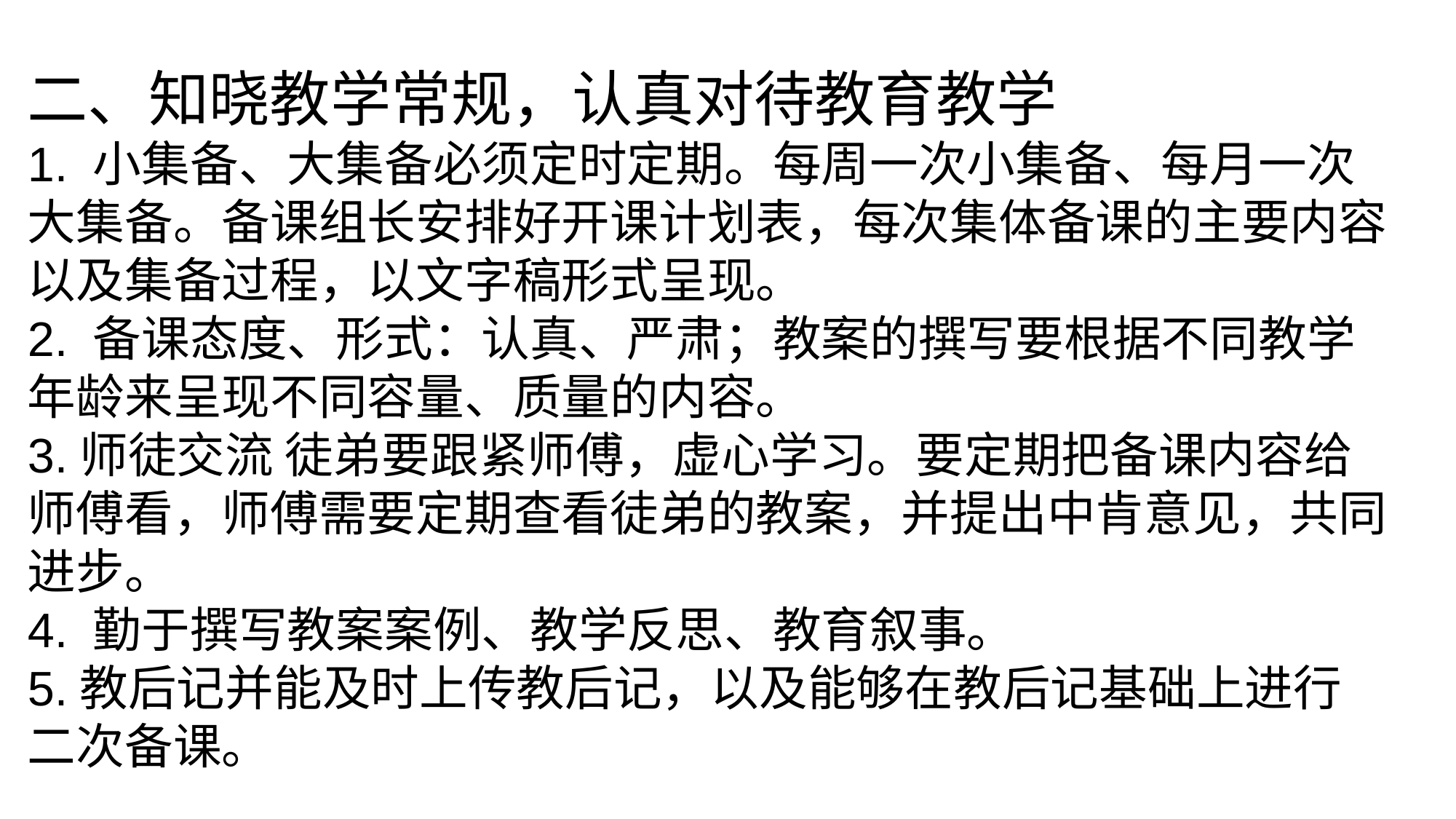

二、知晓教学常规，认真对待教育教学
1. 小集备、大集备必须定时定期。每周一次小集备、每月一次大集备。备课组长安排好开课计划表，每次集体备课的主要内容以及集备过程，以文字稿形式呈现。
2. 备课态度、形式：认真、严肃；教案的撰写要根据不同教学年龄来呈现不同容量、质量的内容。
3.师徒交流 徒弟要跟紧师傅，虚心学习。要定期把备课内容给师傅看，师傅需要定期查看徒弟的教案，并提出中肯意见，共同进步。
4. 勤于撰写教案案例、教学反思、教育叙事。
5.教后记并能及时上传教后记，以及能够在教后记基础上进行二次备课。